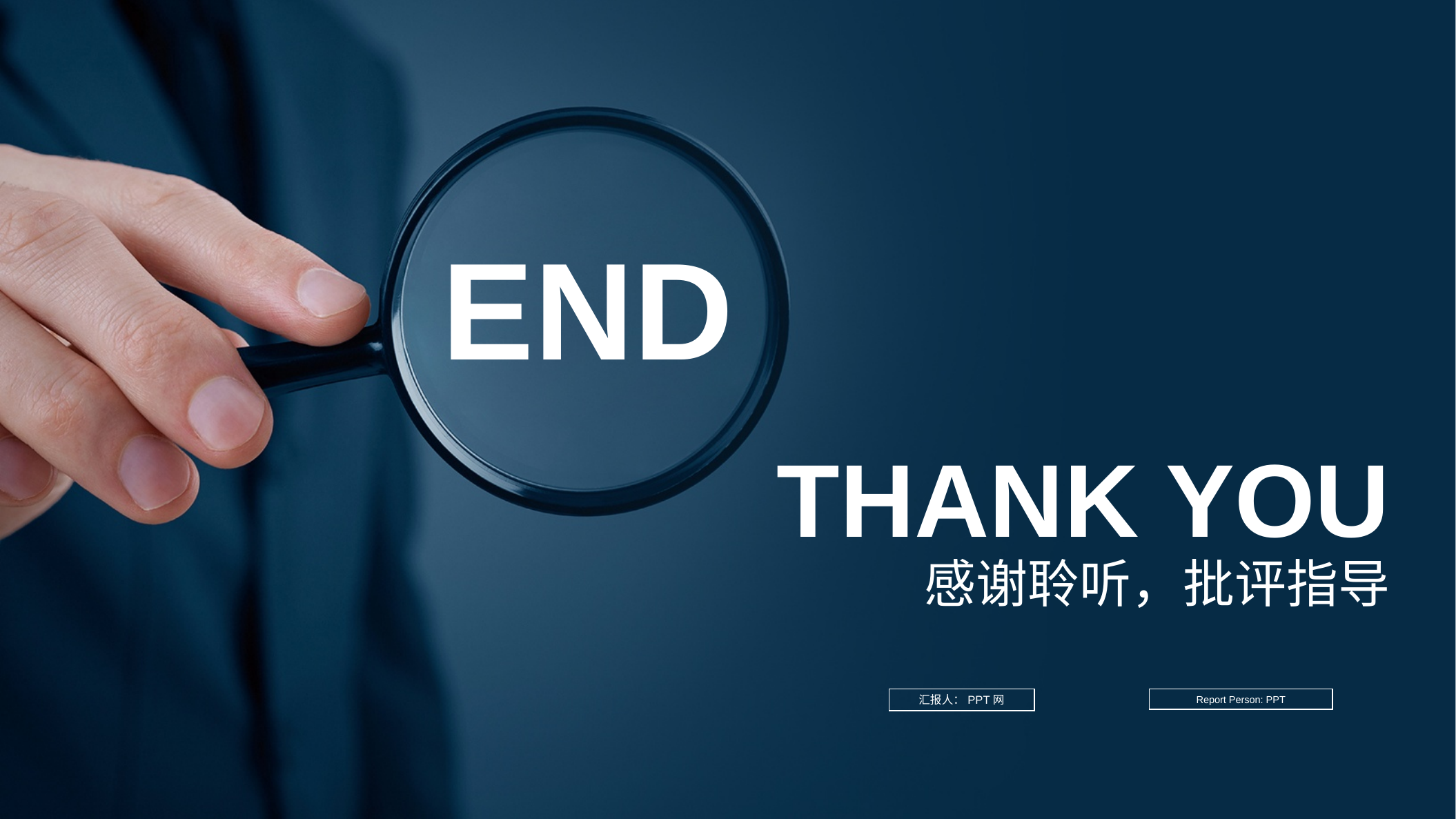

END
Thank you
感谢聆听，批评指导
汇报人：PPT网
Report Person: PPT